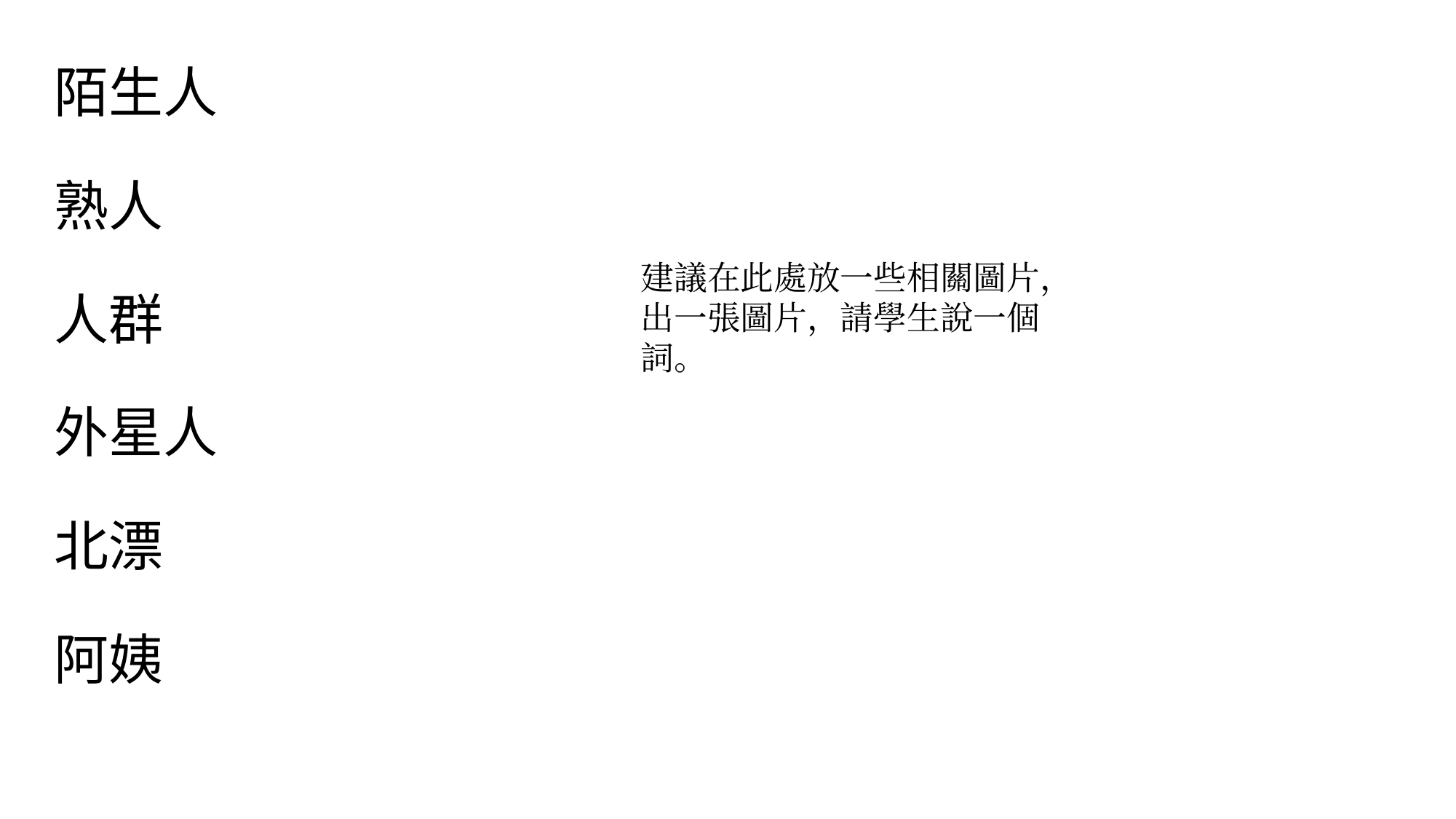

陌生人
熟人
人群
外星人
北漂
阿姨
建議在此處放一些相關圖片，出一張圖片，請學生說一個詞。